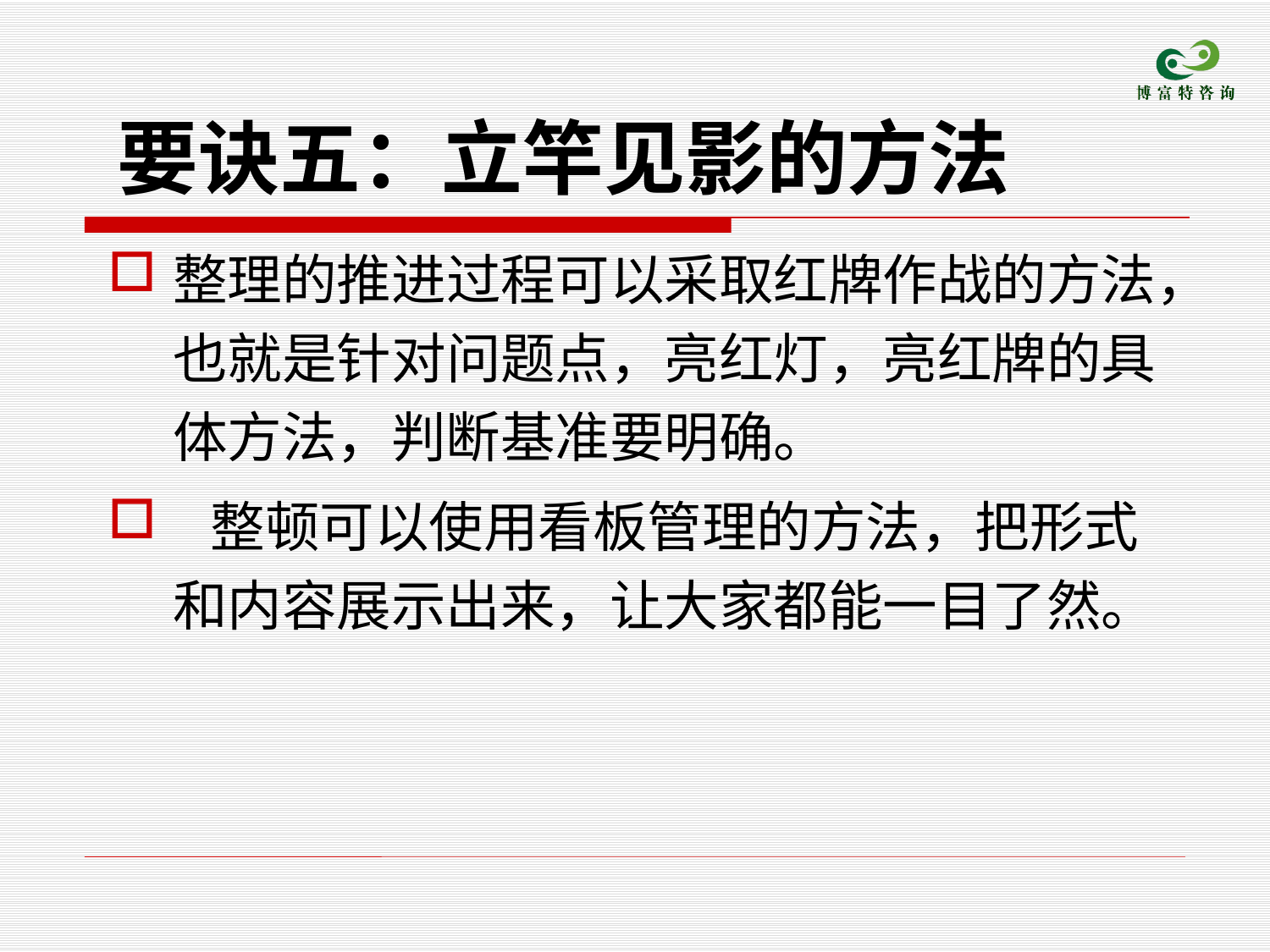

# 要诀五：立竿见影的方法
整理的推进过程可以采取红牌作战的方法，也就是针对问题点，亮红灯，亮红牌的具体方法，判断基准要明确。
  整顿可以使用看板管理的方法，把形式和内容展示出来，让大家都能一目了然。
314